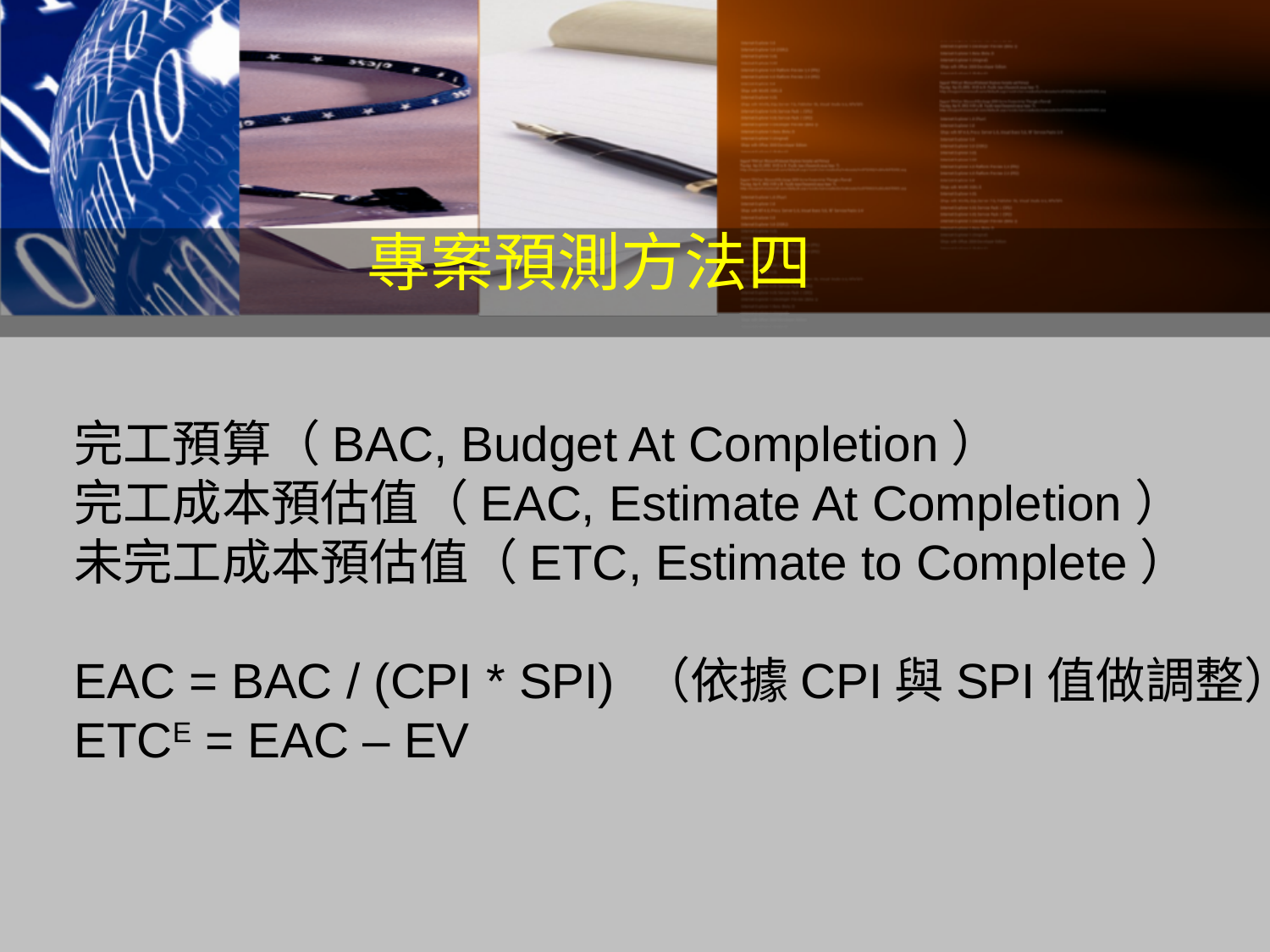

專案預測方法四
完工預算（BAC, Budget At Completion）
完工成本預估值（EAC, Estimate At Completion）
未完工成本預估值（ETC, Estimate to Complete）

EAC = BAC / (CPI * SPI) （依據CPI與SPI值做調整）
ETCE = EAC – EV